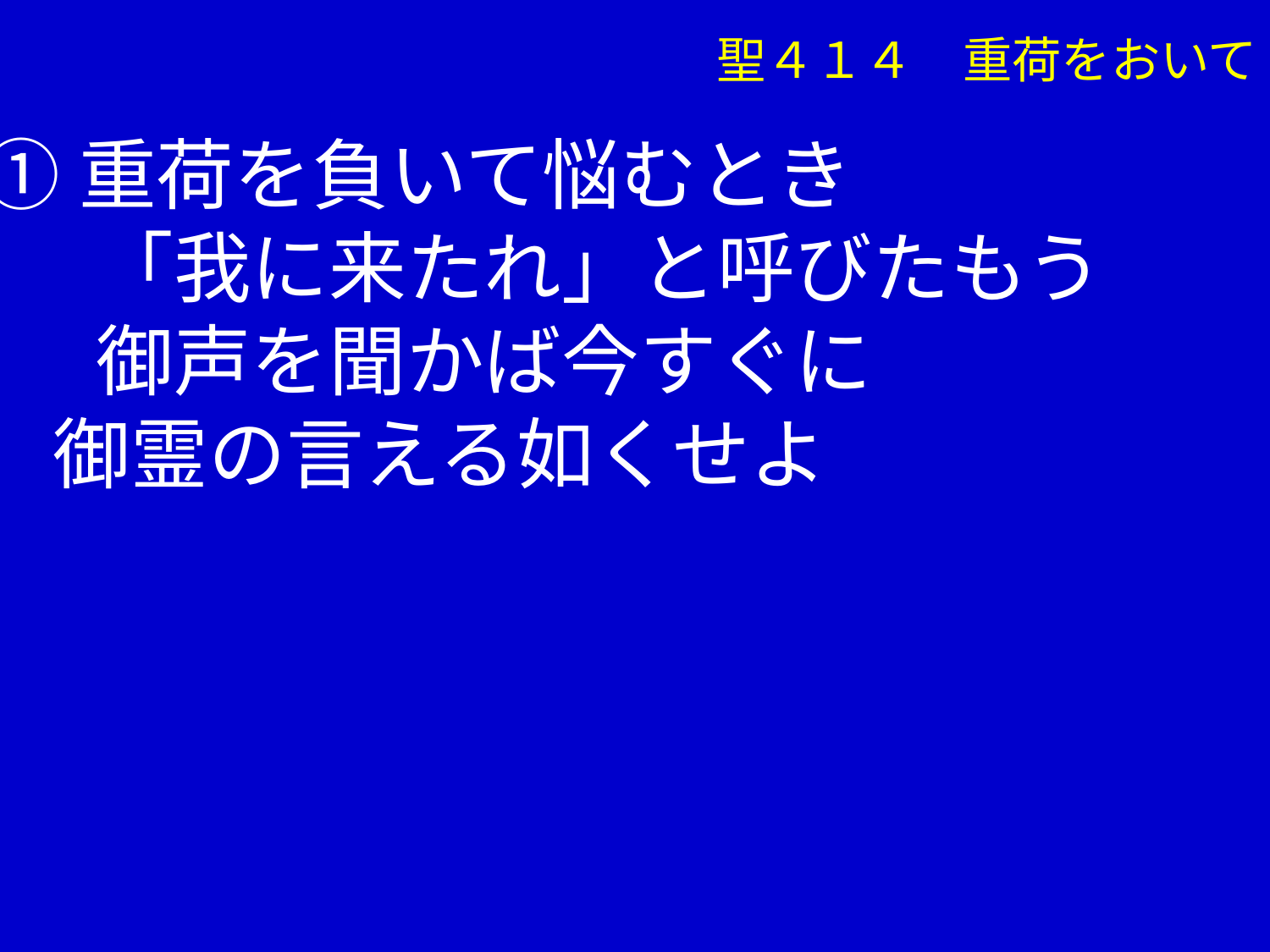

聖４１４　重荷をおいて
①重荷を負いて悩むとき
 　「我に来たれ」と呼びたもう
 　御声を聞かば今すぐに
   御霊の言える如くせよ